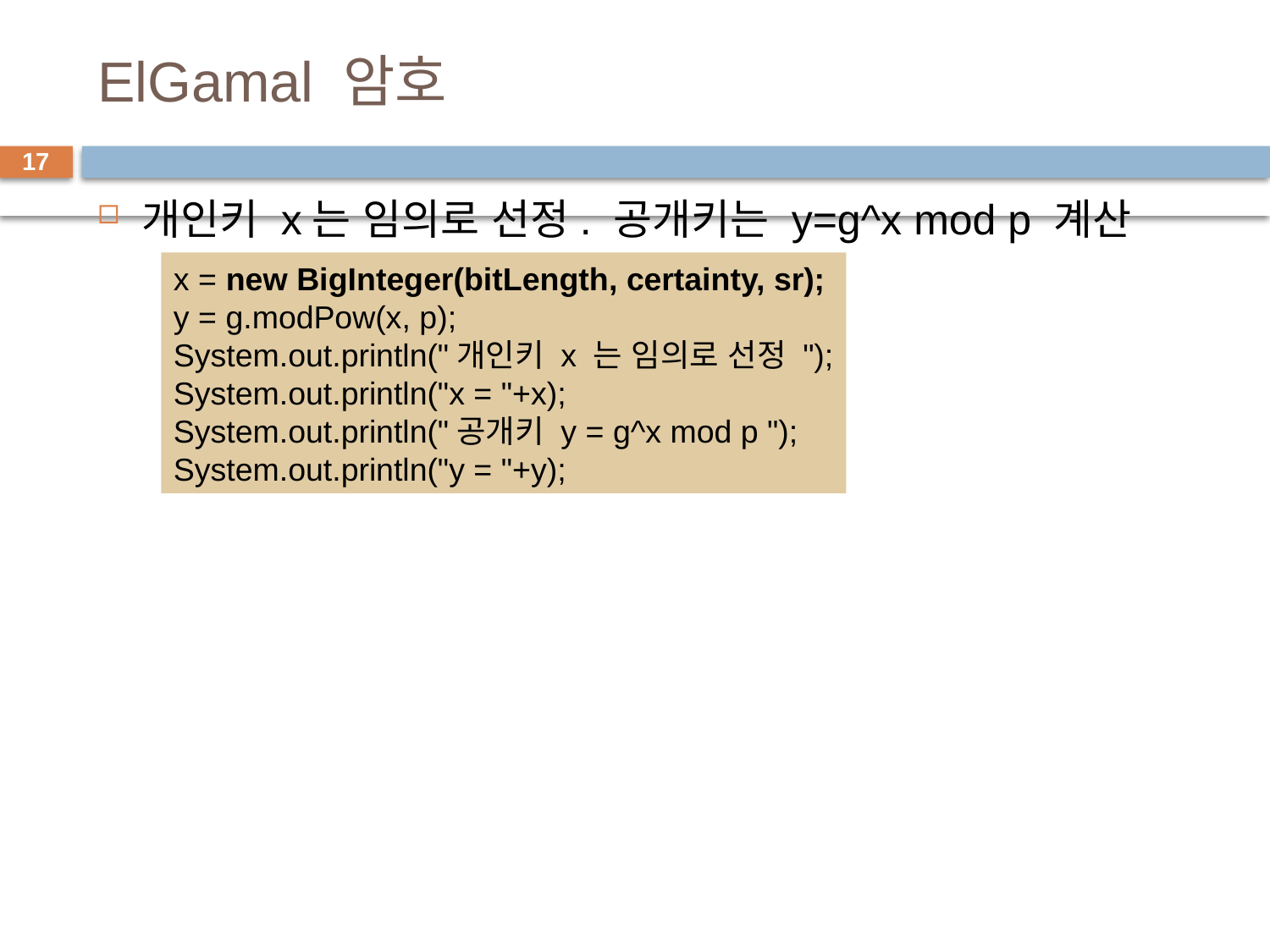

# ElGamal 암호
17
개인키 x는 임의로 선정. 공개키는 y=g^x mod p 계산
x = new BigInteger(bitLength, certainty, sr);
y = g.modPow(x, p);
System.out.println("개인키 x 는 임의로 선정 ");
System.out.println("x = "+x);
System.out.println("공개키 y = g^x mod p ");
System.out.println("y = "+y);